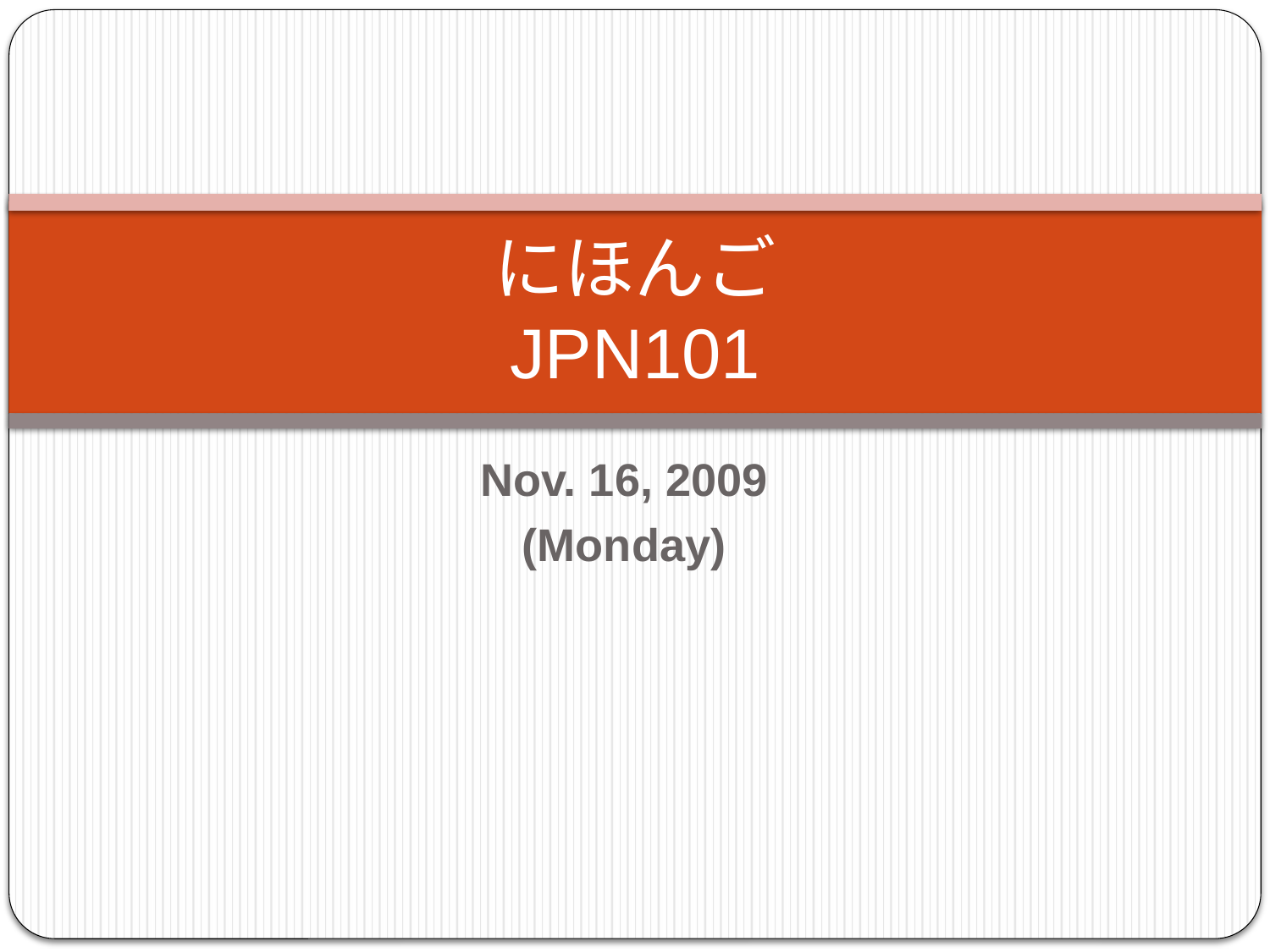

# にほんご JPN101
Nov. 16, 2009
(Monday)